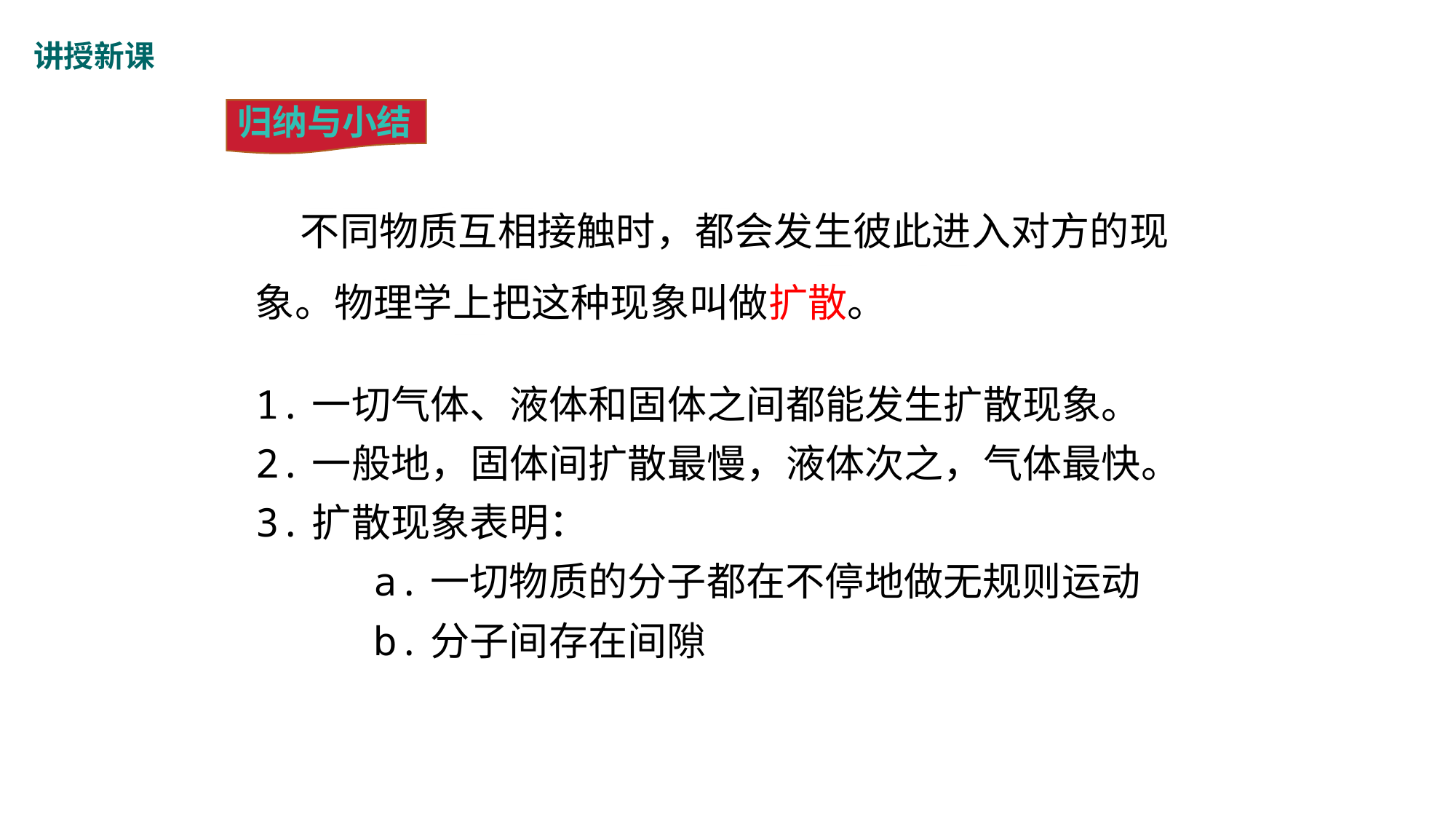

讲授新课
归纳与小结

    不同物质互相接触时，都会发生彼此进入对方的现象。物理学上把这种现象叫做扩散。
1.一切气体、液体和固体之间都能发生扩散现象。
2.一般地，固体间扩散最慢，液体次之，气体最快。
3.扩散现象表明：
     a.一切物质的分子都在不停地做无规则运动
     b.分子间存在间隙